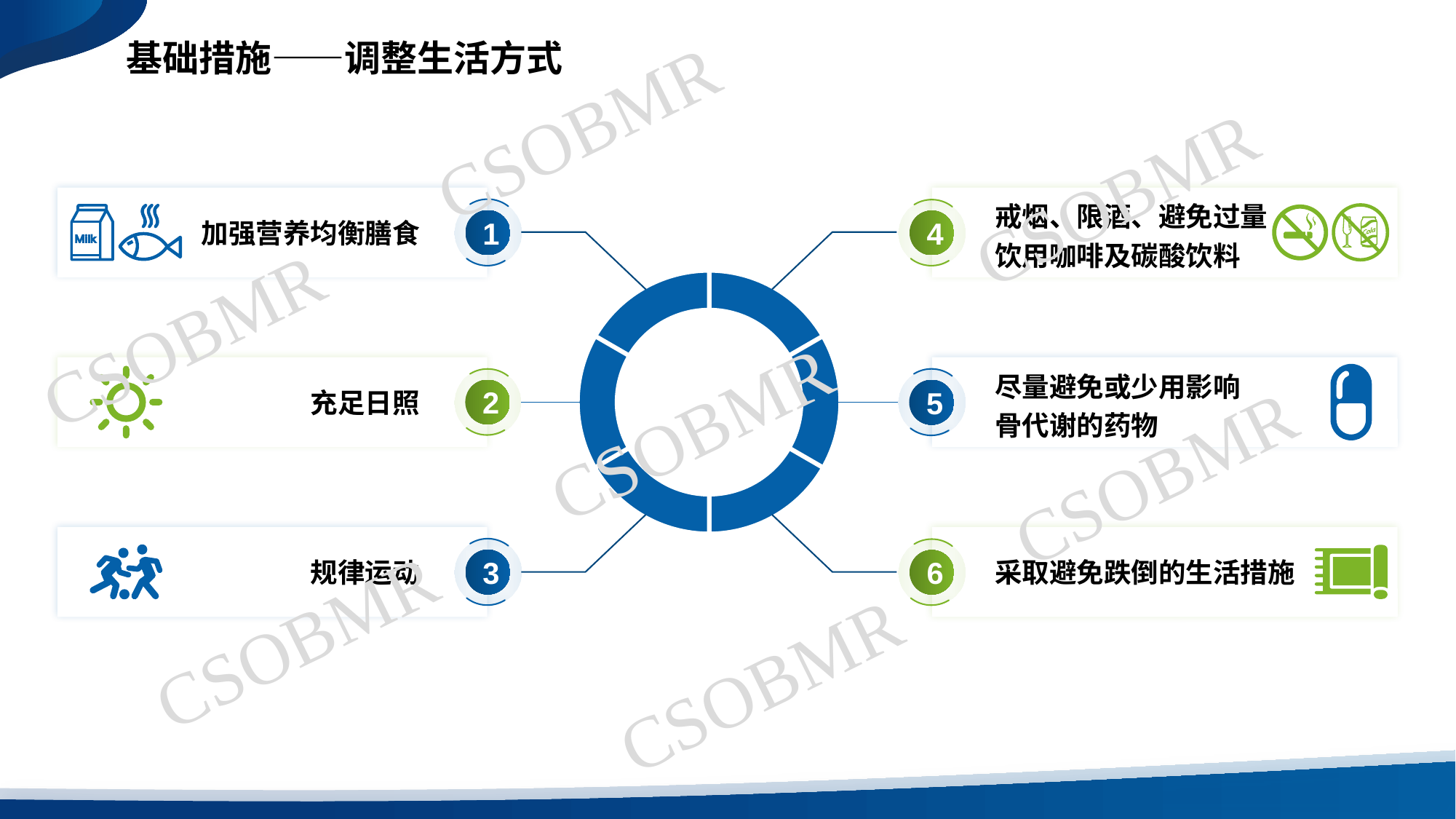

基础措施——调整生活方式
CSOBMR
CSOBMR

戒烟、限酒、避免过量饮用咖啡及碳酸饮料

1

4

加强营养均衡膳食

CSOBMR

尽量避免或少用影响骨代谢的药物

2

5
充足日照
CSOBMR
CSOBMR

3

规律运动

6

采取避免跌倒的生活措施
CSOBMR
CSOBMR